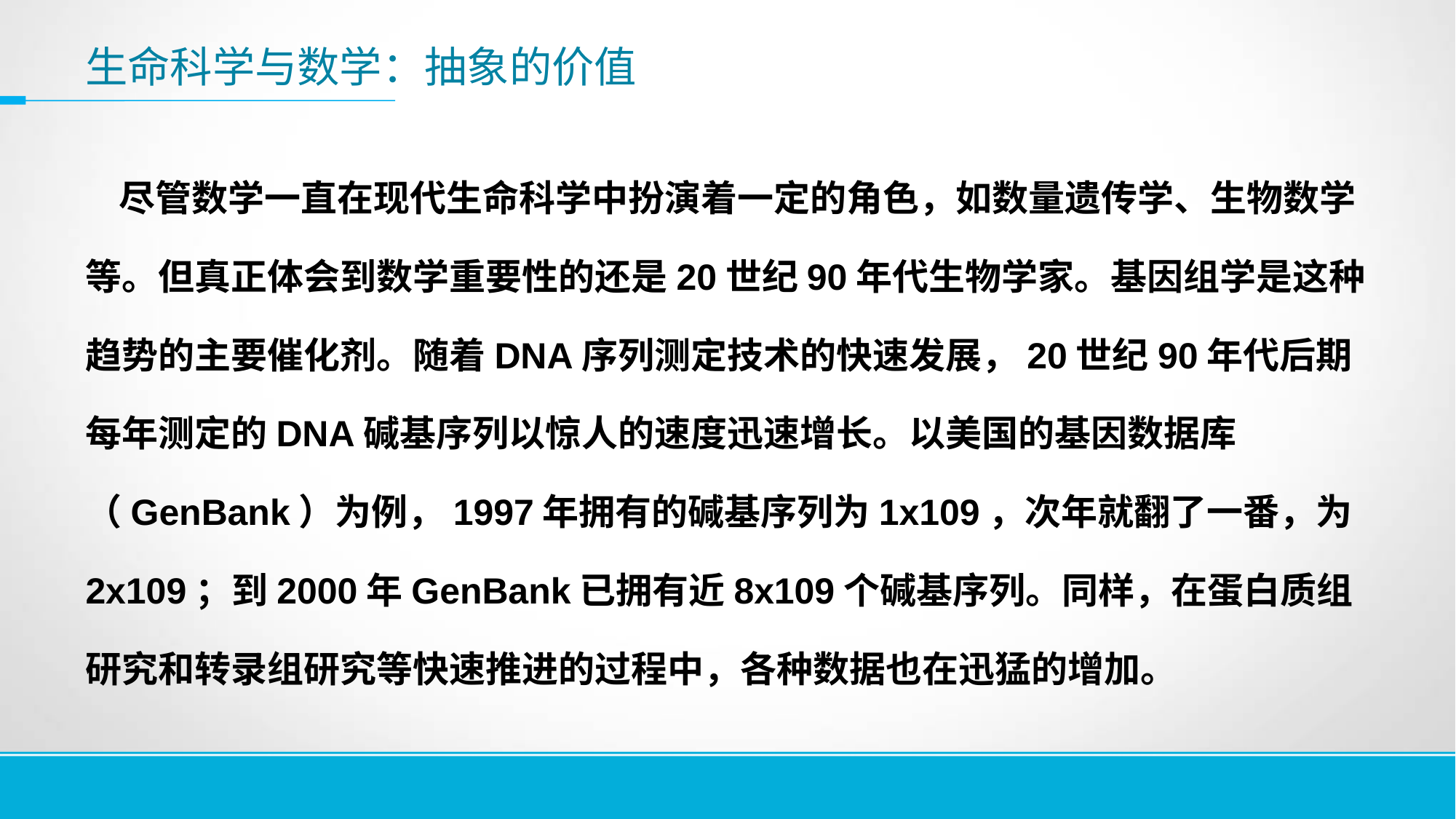

# 生命科学与数学：抽象的价值
   尽管数学一直在现代生命科学中扮演着一定的角色，如数量遗传学、生物数学等。但真正体会到数学重要性的还是20世纪90年代生物学家。基因组学是这种趋势的主要催化剂。随着DNA序列测定技术的快速发展，20世纪90年代后期每年测定的DNA碱基序列以惊人的速度迅速增长。以美国的基因数据库（GenBank）为例，1997年拥有的碱基序列为1x109，次年就翻了一番，为2x109；到2000年GenBank已拥有近8x109个碱基序列。同样，在蛋白质组研究和转录组研究等快速推进的过程中，各种数据也在迅猛的增加。